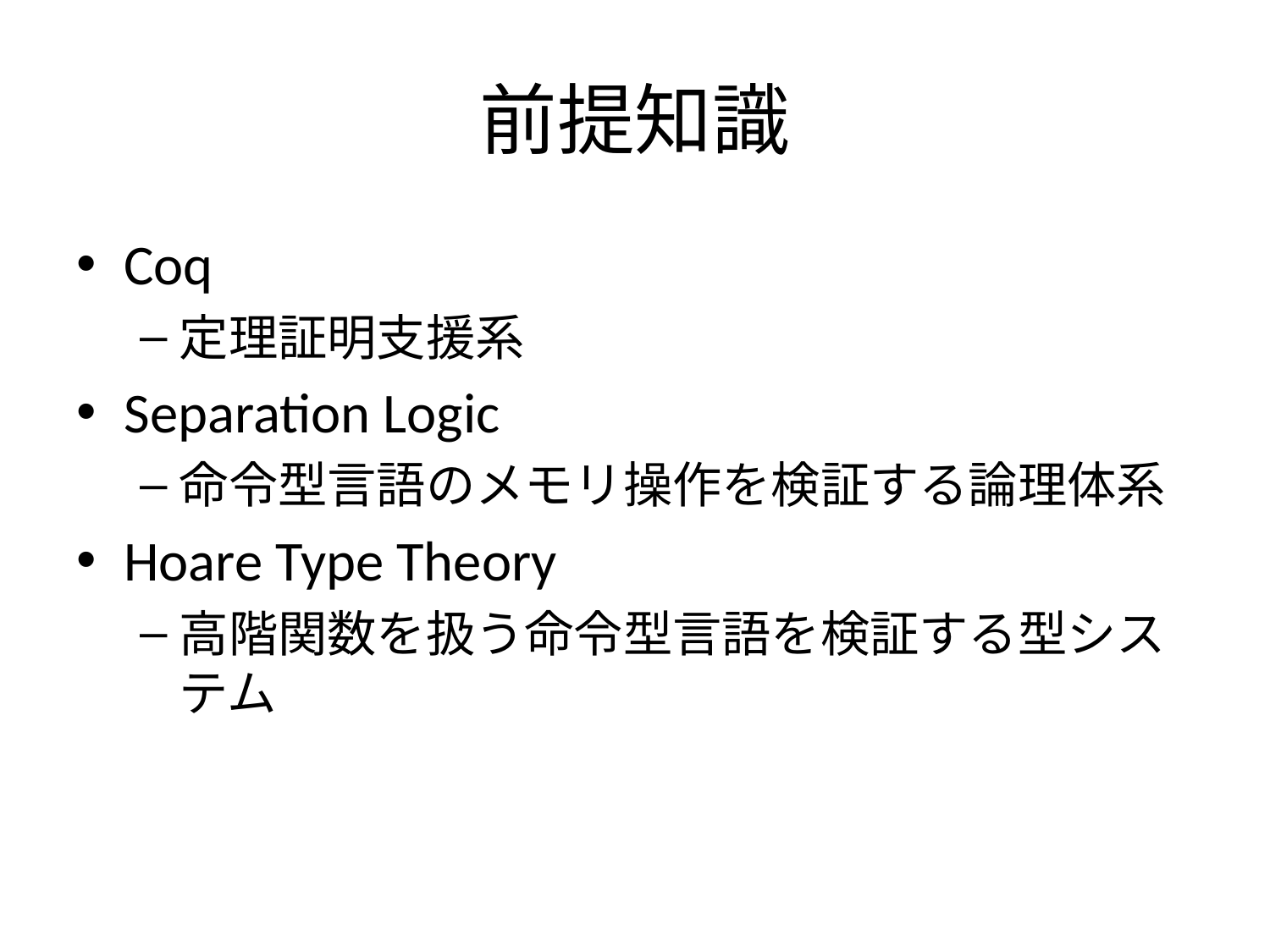

# 前提知識
Coq
定理証明支援系
Separation Logic
命令型言語のメモリ操作を検証する論理体系
Hoare Type Theory
高階関数を扱う命令型言語を検証する型システム